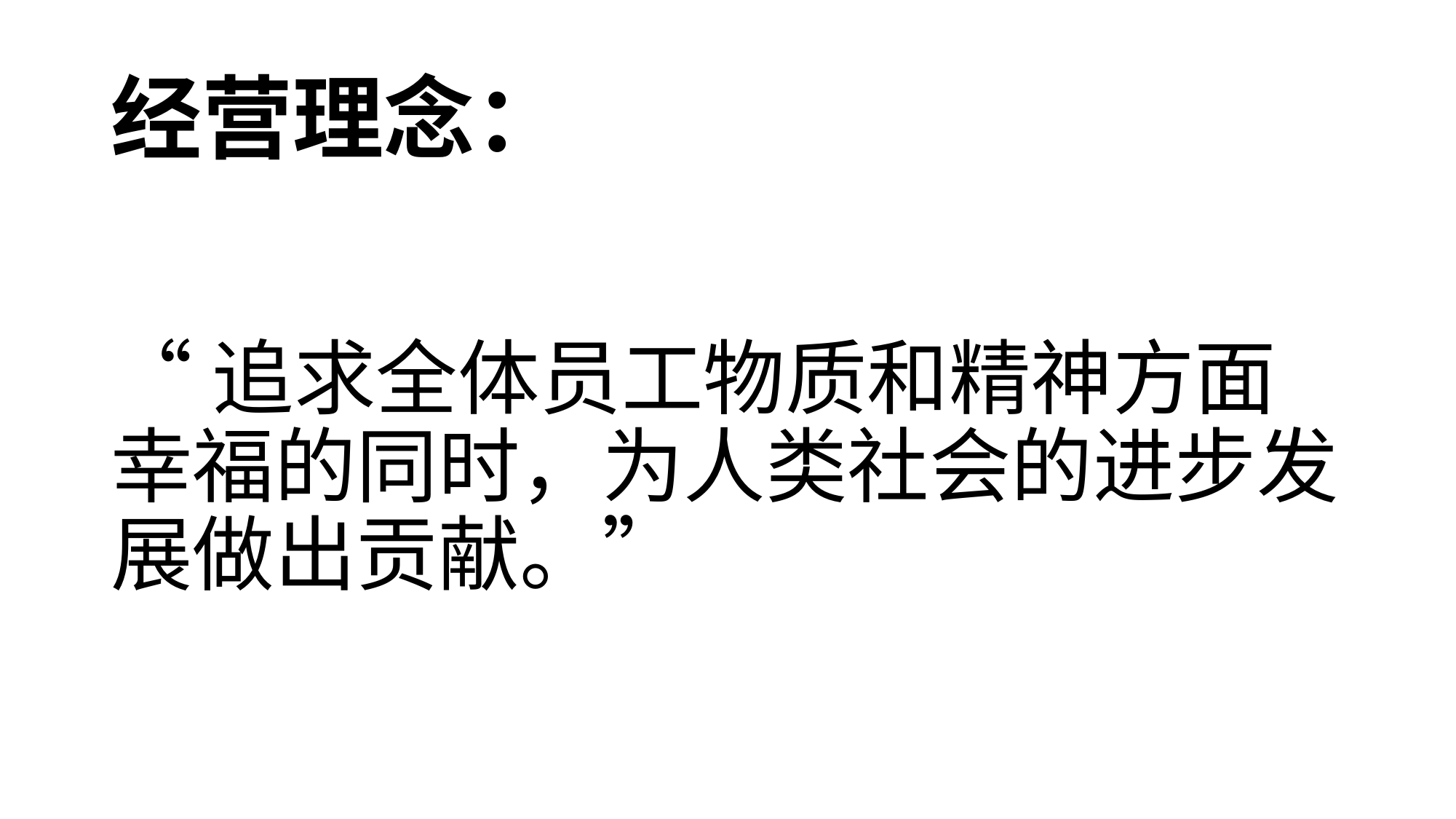

# 经营理念：

“追求全体员工物质和精神方面幸福的同时，为人类社会的进步发展做出贡献。”